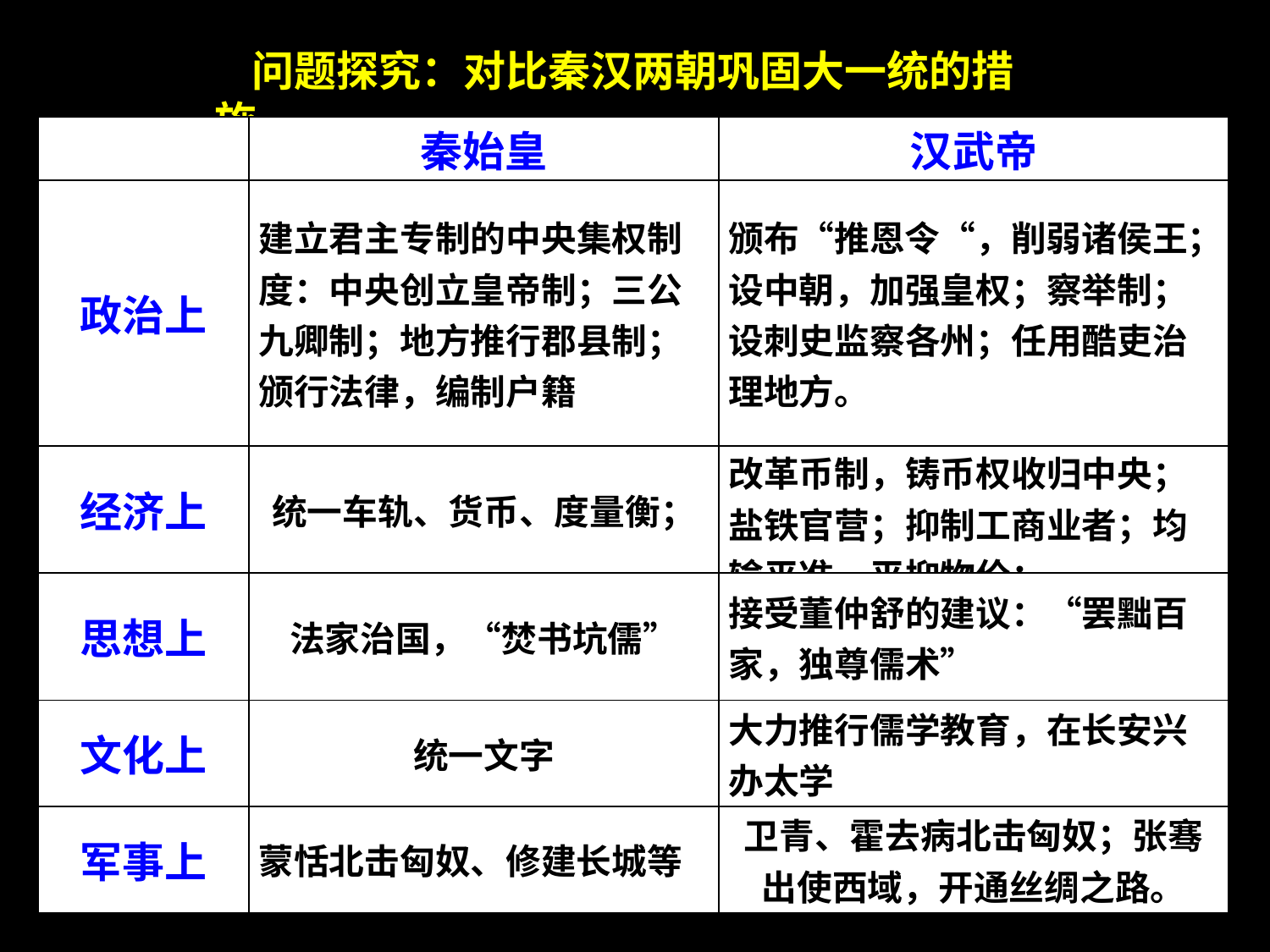

#
问题探究：对比秦汉两朝巩固大一统的措施
|  | 秦始皇 | 汉武帝 |
| --- | --- | --- |
| 政治上 | 建立君主专制的中央集权制度：中央创立皇帝制；三公九卿制；地方推行郡县制；颁行法律，编制户籍 | 颁布“推恩令“，削弱诸侯王；设中朝，加强皇权；察举制；设刺史监察各州；任用酷吏治理地方。 |
| 经济上 | 统一车轨、货币、度量衡； | 改革币制，铸币权收归中央；盐铁官营；抑制工商业者；均输平准，平抑物价； |
| 思想上 | 法家治国，“焚书坑儒” | 接受董仲舒的建议：“罢黜百家，独尊儒术” |
| 文化上 | 统一文字 | 大力推行儒学教育，在长安兴办太学 |
| 军事上 | 蒙恬北击匈奴、修建长城等 | 卫青、霍去病北击匈奴；张骞出使西域，开通丝绸之路。 |